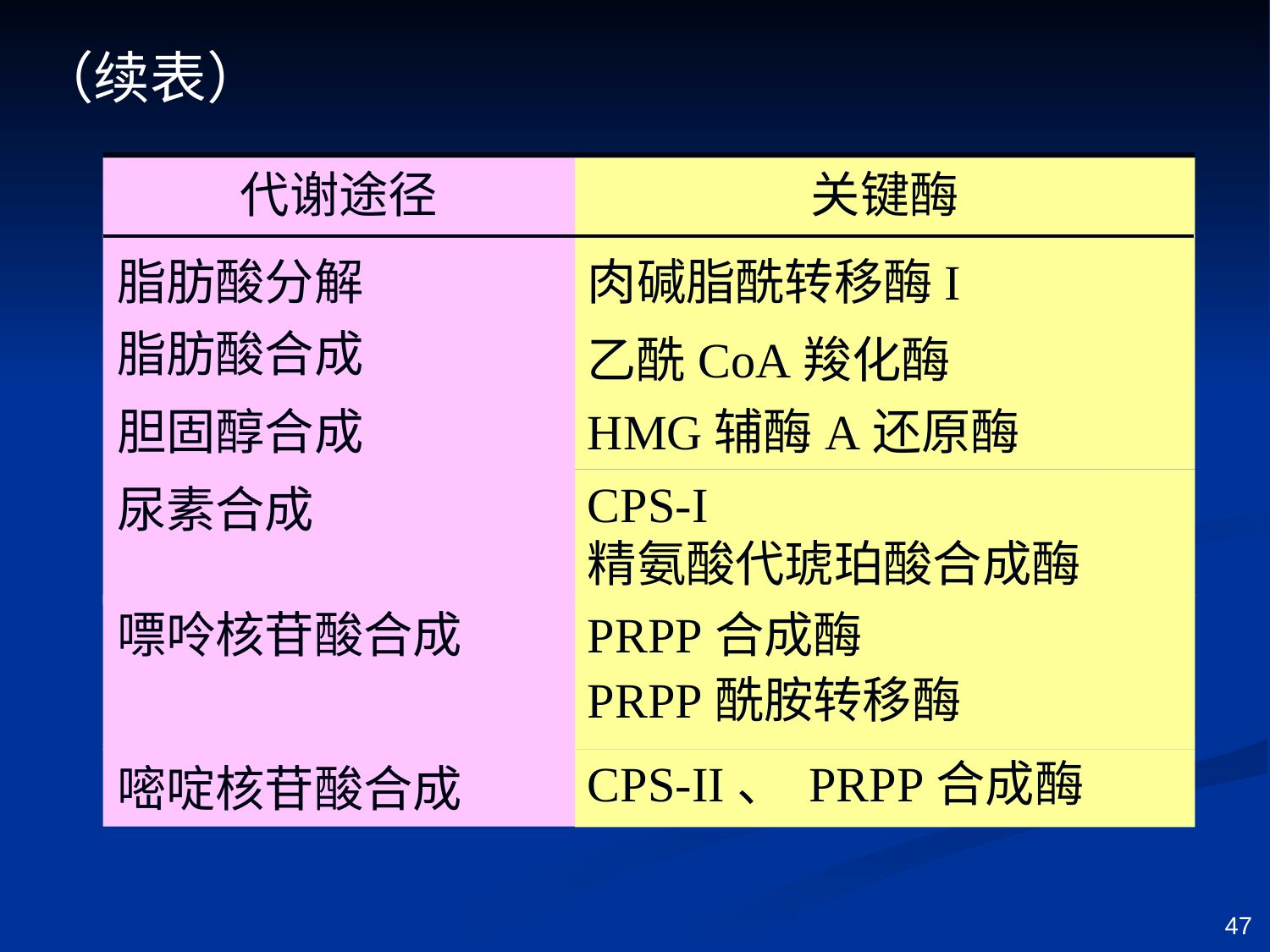

（续表）

代谢途径

关键酶

肉碱脂酰转移酶I
脂肪酸分解

脂肪酸合成
乙酰CoA羧化酶

HMG辅酶A还原酶
胆固醇合成
CPS-I
精氨酸代琥珀酸合成酶

尿素合成
PRPP合成酶
PRPP酰胺转移酶

嘌呤核苷酸合成

CPS-II、 PRPP合成酶

嘧啶核苷酸合成

47